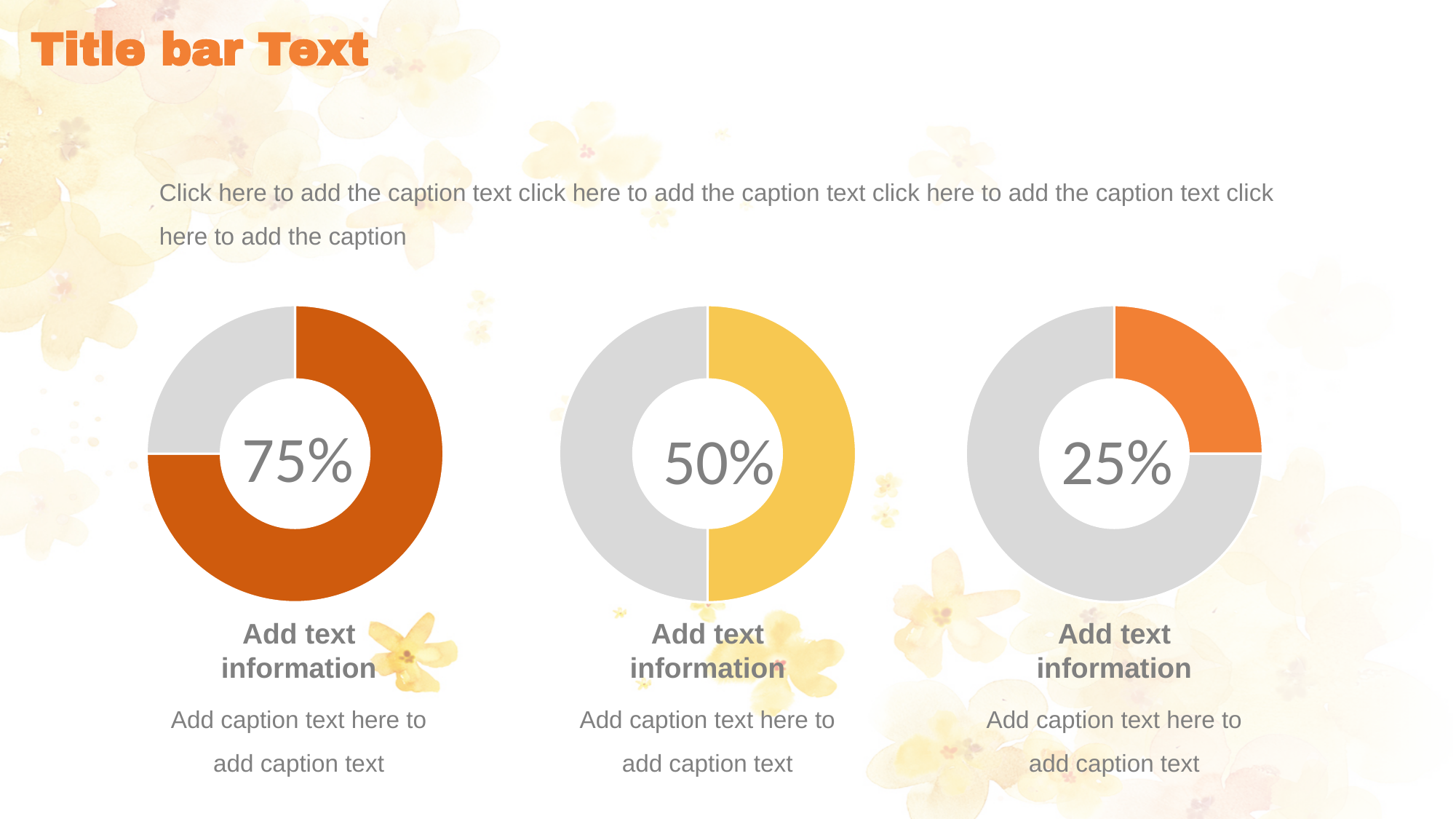

# Title bar Text
Click here to add the caption text click here to add the caption text click here to add the caption text click here to add the caption

### Chart

| Category | 销售额 |
|---|---|
| 第一季度 | 7.5 |
| 第二季度 | 2.5 |

### Chart

| Category | 销售额 |
|---|---|
| 第一季度 | 5.0 |
| 第二季度 | 5.0 |

### Chart

| Category | 销售额 |
|---|---|
| 第一季度 | 2.5 |
| 第二季度 | 7.5 |
75%
50%
25%
Add text information
Add caption text here to add caption text
Add text information
Add caption text here to add caption text
Add text information
Add caption text here to add caption text